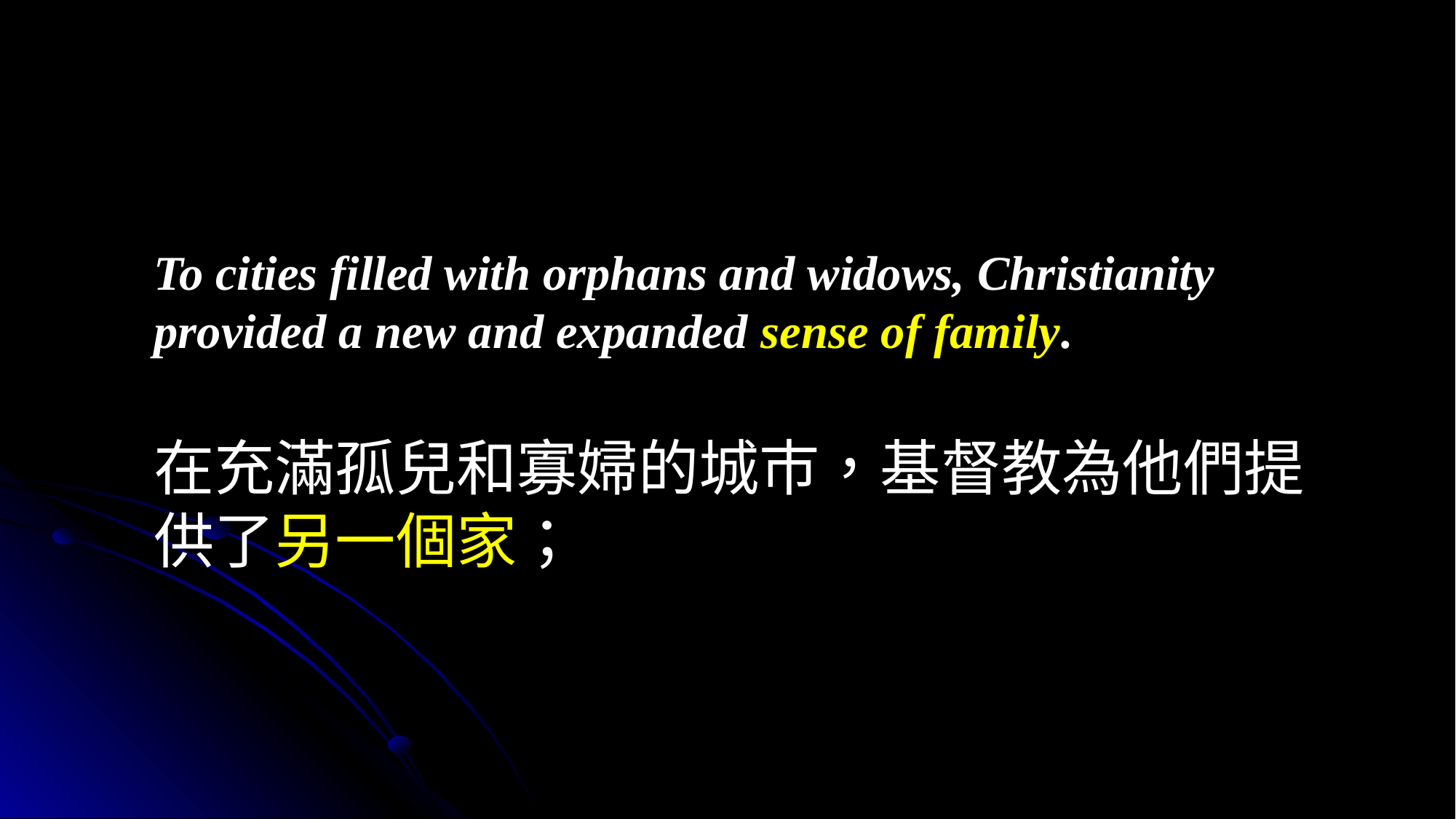

To cities filled with orphans and widows, Christianity provided a new and expanded sense of family.

在充滿孤兒和寡婦的城巿，基督教為他們提供了另一個家；